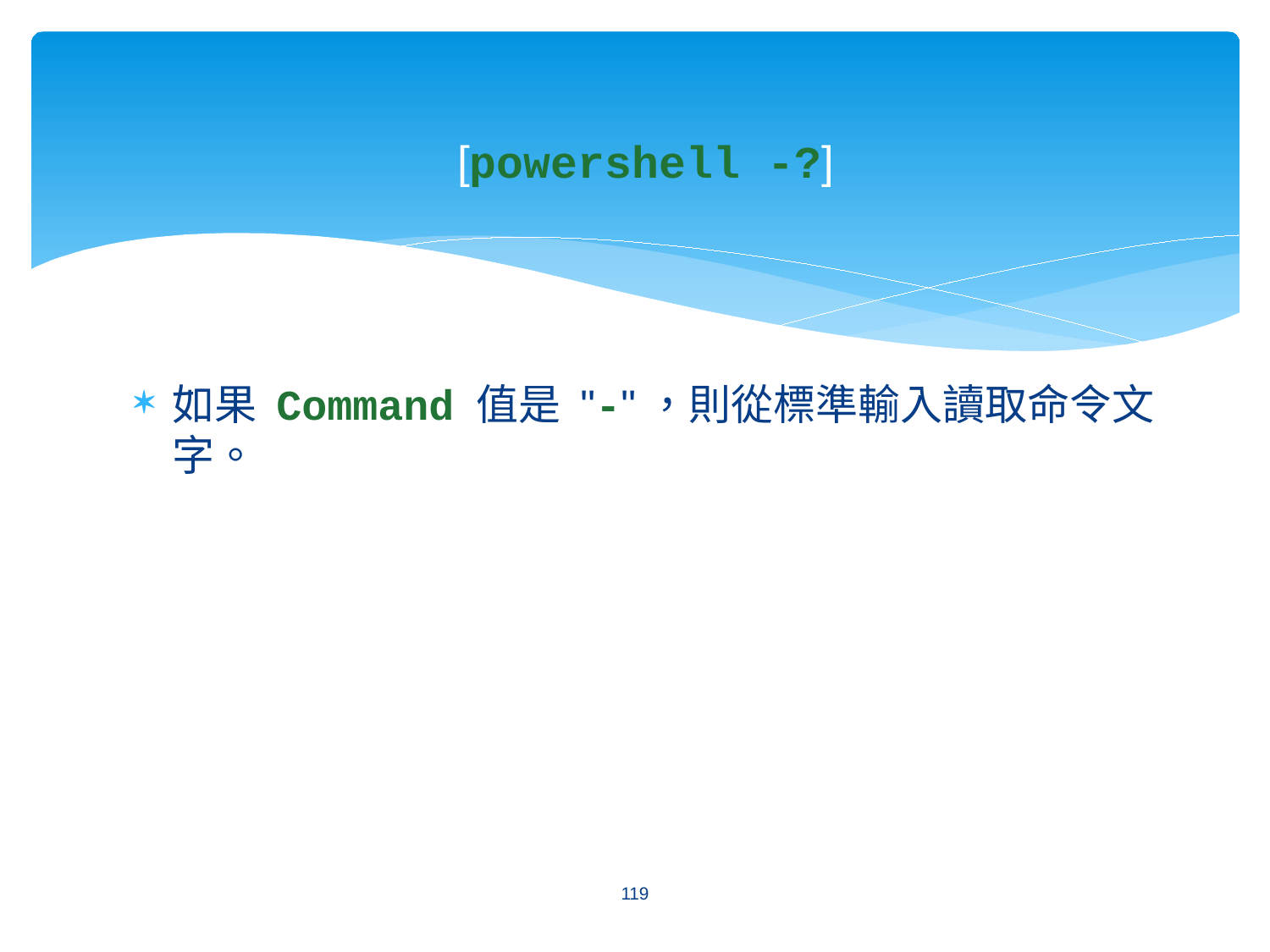

# [powershell -?]
如果 Command 值是 "-"，則從標準輸入讀取命令文字。
119